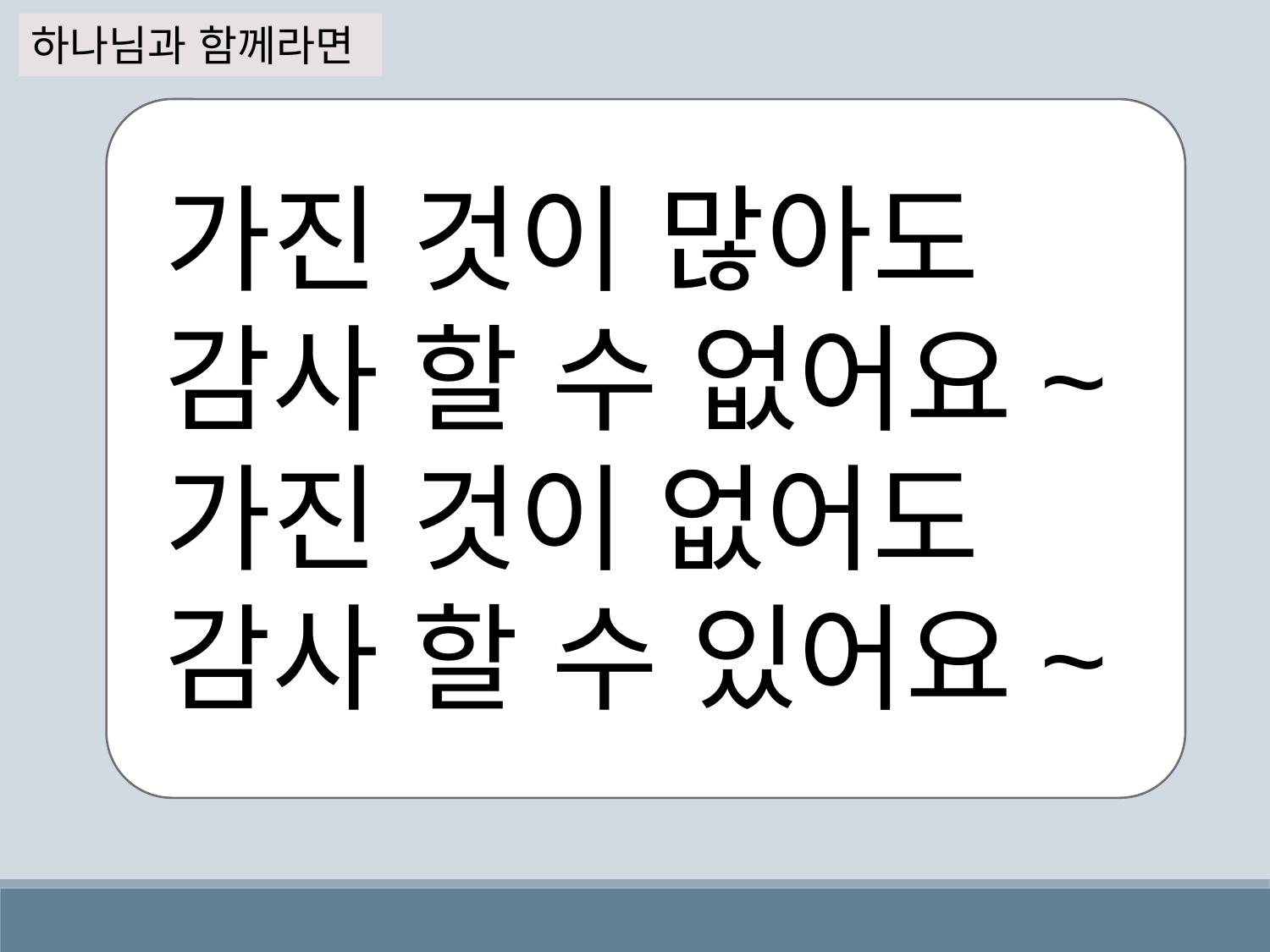

하나님과 함께라면

가진 것이 많아도
감사 할 수 없어요~가진 것이 없어도
감사 할 수 있어요~